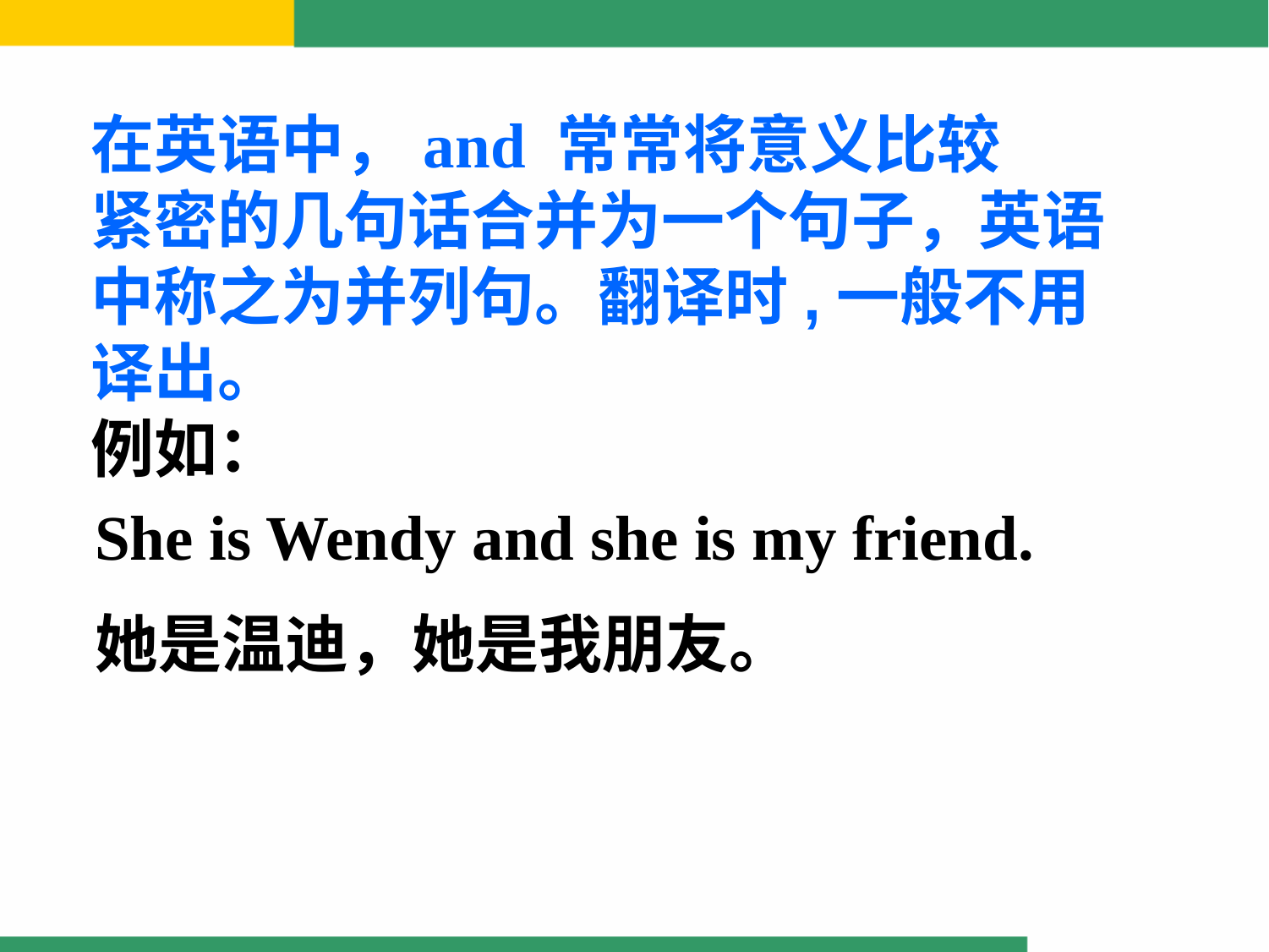

在英语中，and 常常将意义比较
紧密的几句话合并为一个句子，英语中称之为并列句。翻译时,一般不用译出。
例如：
She is Wendy and she is my friend.
她是温迪，她是我朋友。